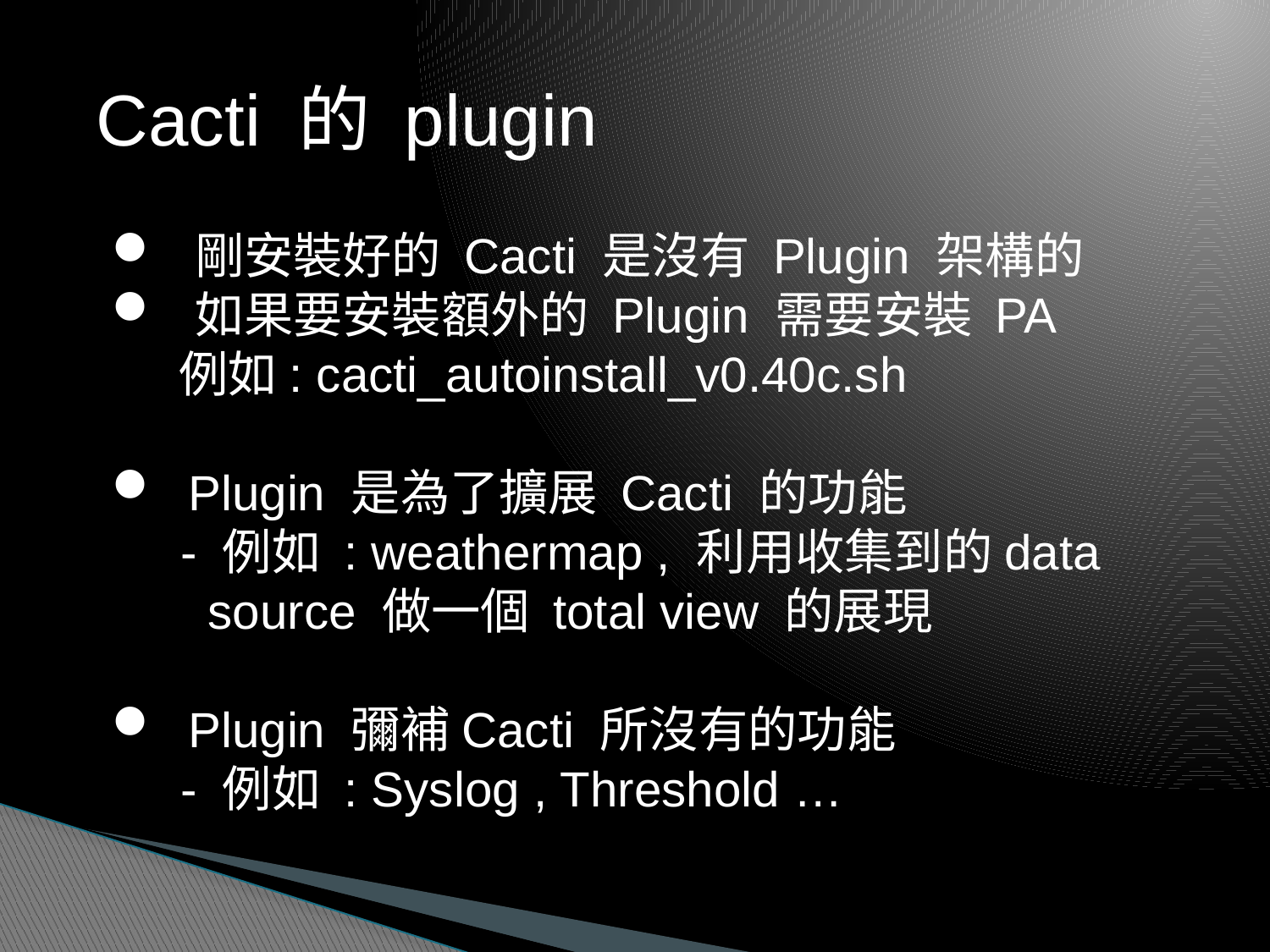

Cacti 的 plugin
  剛安裝好的 Cacti 是沒有 Plugin 架構的
  如果要安裝額外的 Plugin 需要安裝 PA
     例如: cacti_autoinstall_v0.40c.sh

  Plugin 是為了擴展 Cacti 的功能
     - 例如 : weathermap , 利用收集到的data
       source 做一個 total view 的展現

  Plugin 彌補Cacti 所沒有的功能
     - 例如 : Syslog , Threshold …